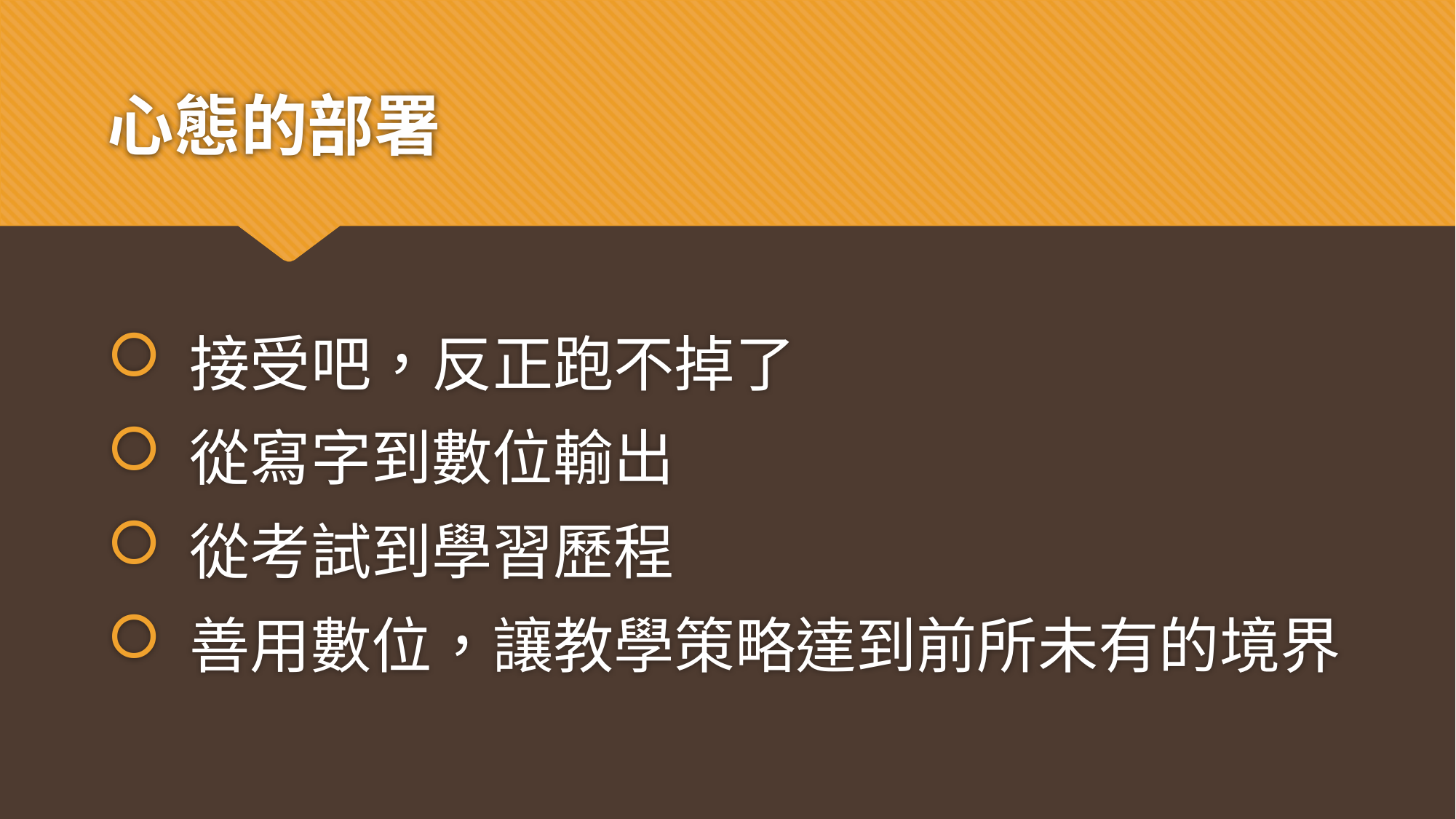

# 心態的部署
 接受吧，反正跑不掉了
 從寫字到數位輸出
 從考試到學習歷程
 善用數位，讓教學策略達到前所未有的境界